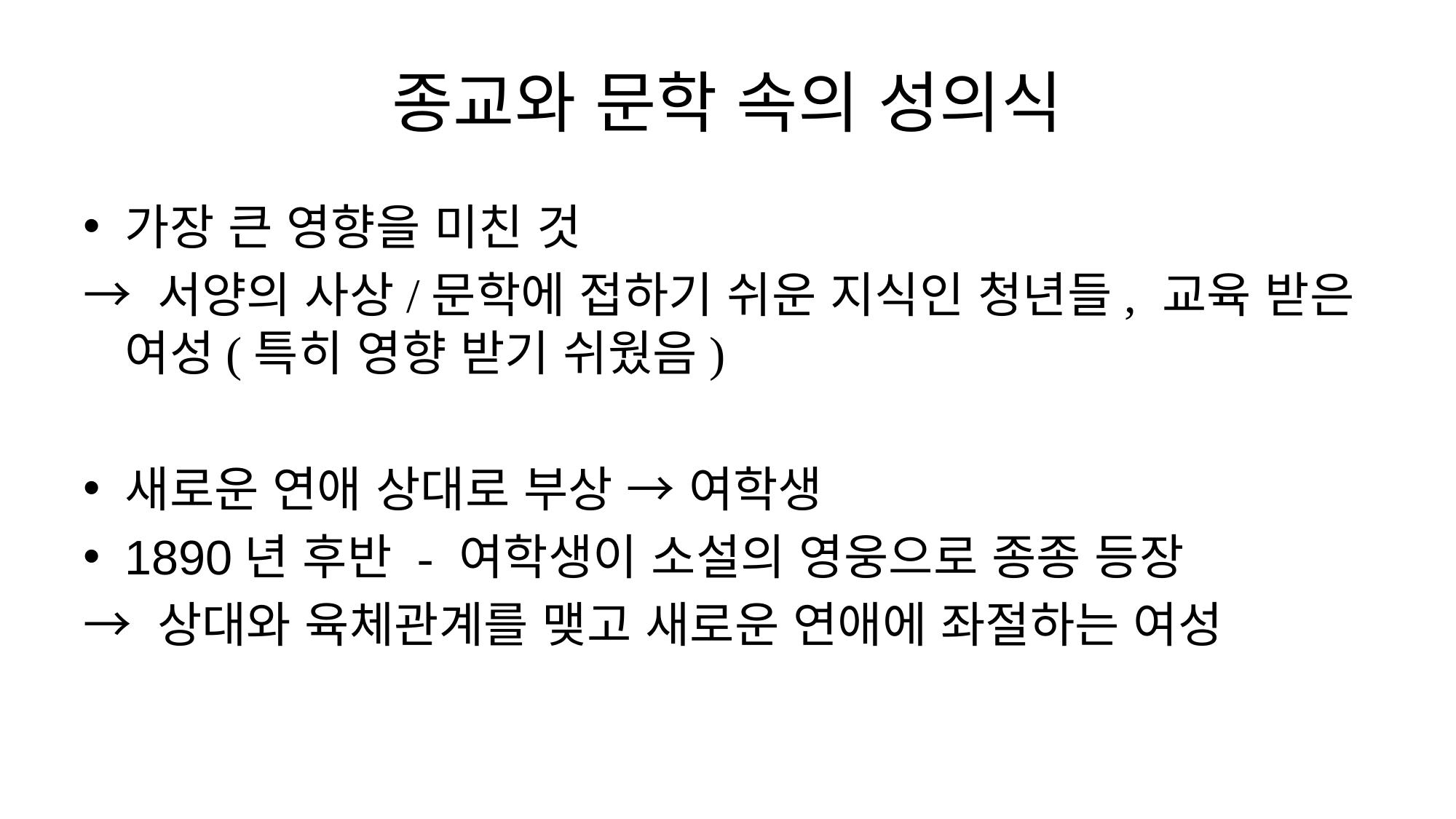

# 종교와 문학 속의 성의식
가장 큰 영향을 미친 것
→ 서양의 사상/문학에 접하기 쉬운 지식인 청년들, 교육 받은 여성(특히 영향 받기 쉬웠음)

새로운 연애 상대로 부상 → 여학생
1890년 후반 - 여학생이 소설의 영웅으로 종종 등장
→ 상대와 육체관계를 맺고 새로운 연애에 좌절하는 여성